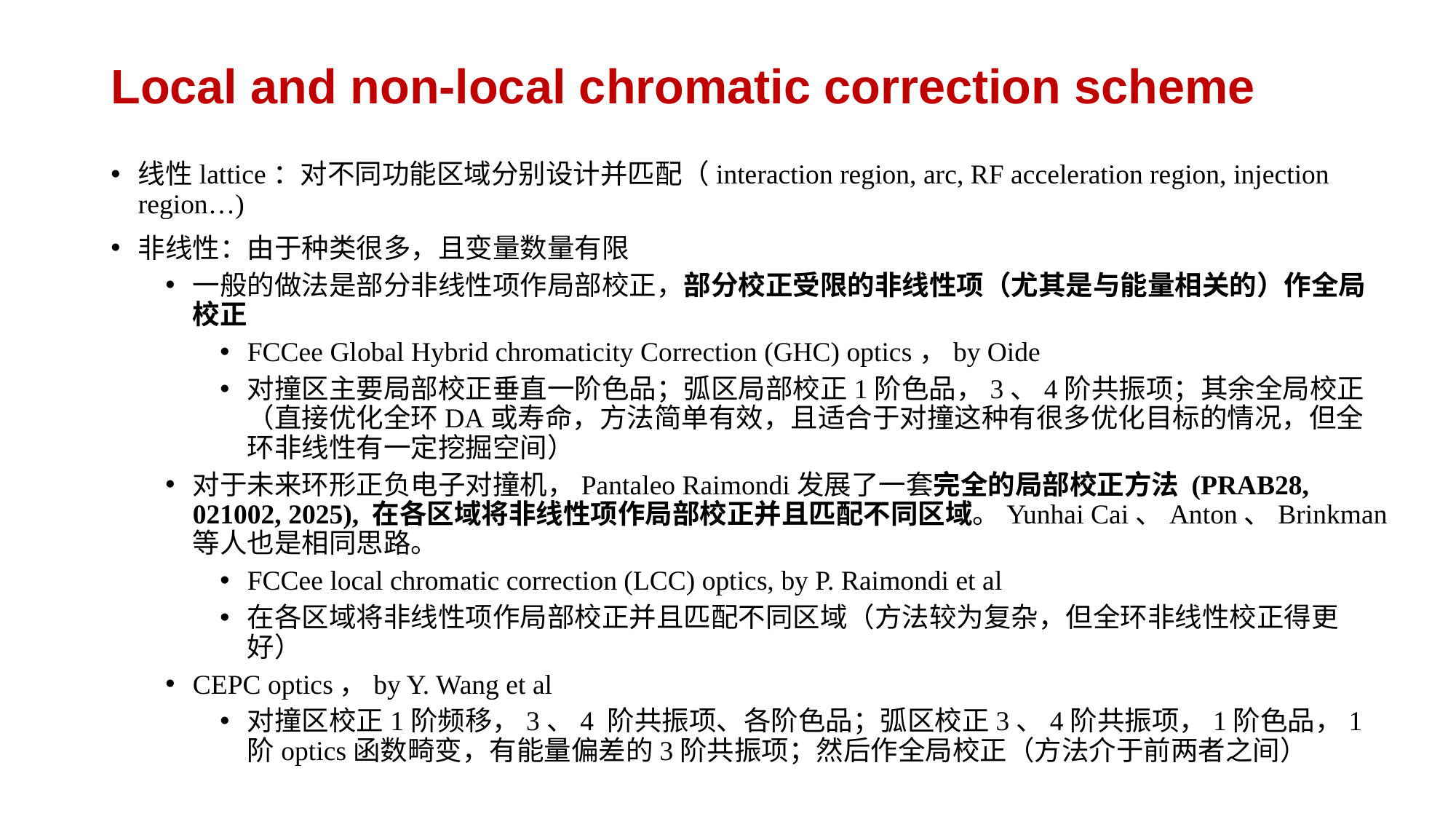

# Local and non-local chromatic correction scheme
线性lattice：对不同功能区域分别设计并匹配（interaction region, arc, RF acceleration region, injection region…)
非线性：由于种类很多，且变量数量有限
一般的做法是部分非线性项作局部校正，部分校正受限的非线性项（尤其是与能量相关的）作全局校正
FCCee Global Hybrid chromaticity Correction (GHC) optics，by Oide
对撞区主要局部校正垂直一阶色品；弧区局部校正1阶色品，3、4阶共振项；其余全局校正（直接优化全环DA或寿命，方法简单有效，且适合于对撞这种有很多优化目标的情况，但全环非线性有一定挖掘空间）
对于未来环形正负电子对撞机，Pantaleo Raimondi发展了一套完全的局部校正方法 (PRAB28, 021002, 2025), 在各区域将非线性项作局部校正并且匹配不同区域。Yunhai Cai、Anton、Brinkman等人也是相同思路。
FCCee local chromatic correction (LCC) optics, by P. Raimondi et al
在各区域将非线性项作局部校正并且匹配不同区域（方法较为复杂，但全环非线性校正得更好）
CEPC optics，by Y. Wang et al
对撞区校正1阶频移，3、4 阶共振项、各阶色品；弧区校正3、4阶共振项，1阶色品，1阶optics函数畸变，有能量偏差的3阶共振项；然后作全局校正（方法介于前两者之间）